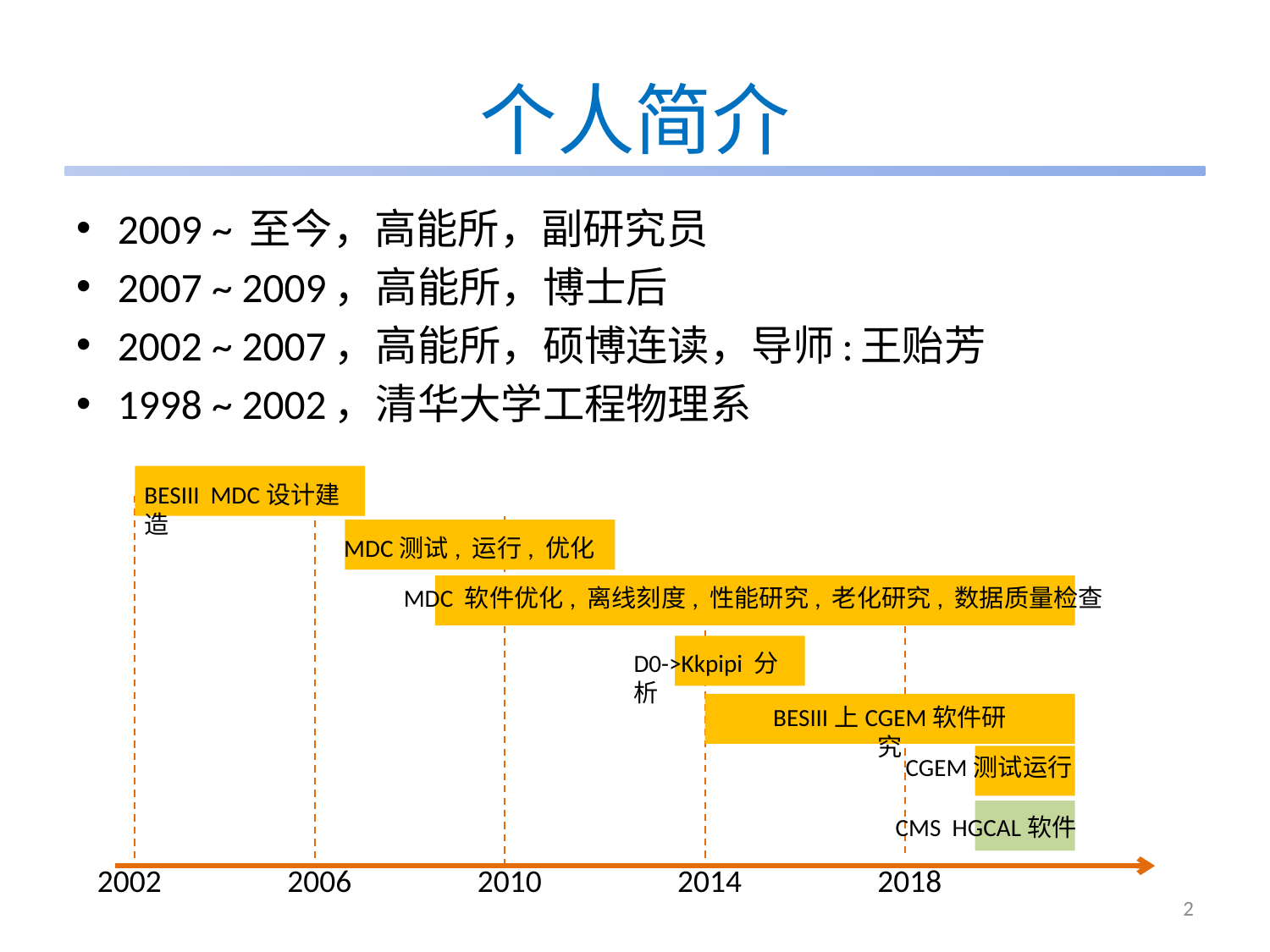

# 个人简介
2009 ~ 至今，高能所，副研究员
2007 ~ 2009，高能所，博士后
2002 ~ 2007，高能所，硕博连读，导师:王贻芳
1998 ~ 2002，清华大学工程物理系

BESIII  MDC设计建造

MDC测试, 运行, 优化

MDC 软件优化, 离线刻度, 性能研究, 老化研究, 数据质量检查

BESIII上CGEM软件研究
CGEM测试运行

CMS  HGCAL软件
2002
2006
2010
2014
2018

D0->Kkpipi 分析
2